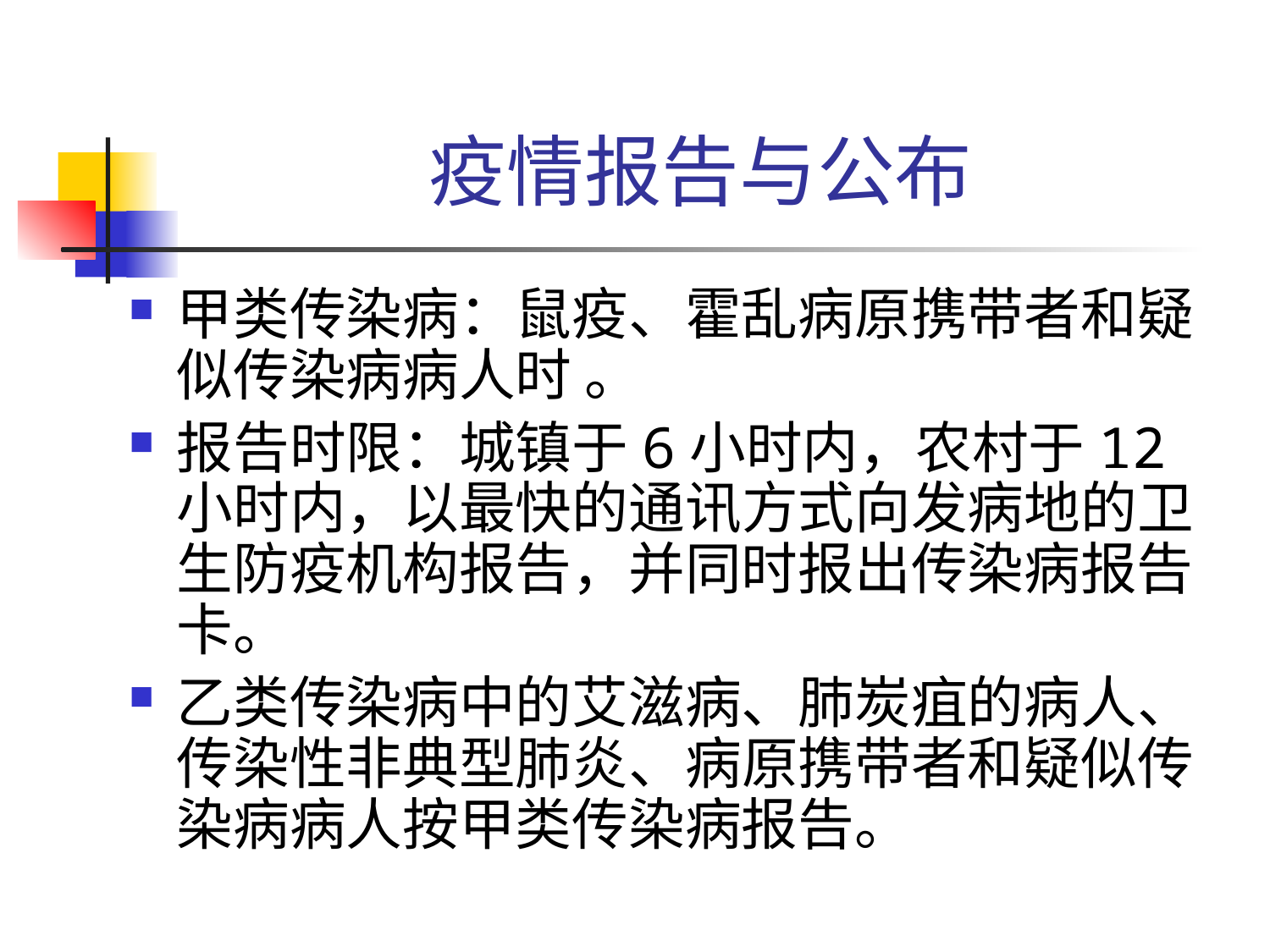

# 疫情报告与公布
甲类传染病：鼠疫、霍乱病原携带者和疑似传染病病人时 。
报告时限：城镇于6小时内，农村于12小时内，以最快的通讯方式向发病地的卫生防疫机构报告，并同时报出传染病报告卡。
乙类传染病中的艾滋病、肺炭疽的病人、传染性非典型肺炎、病原携带者和疑似传染病病人按甲类传染病报告。